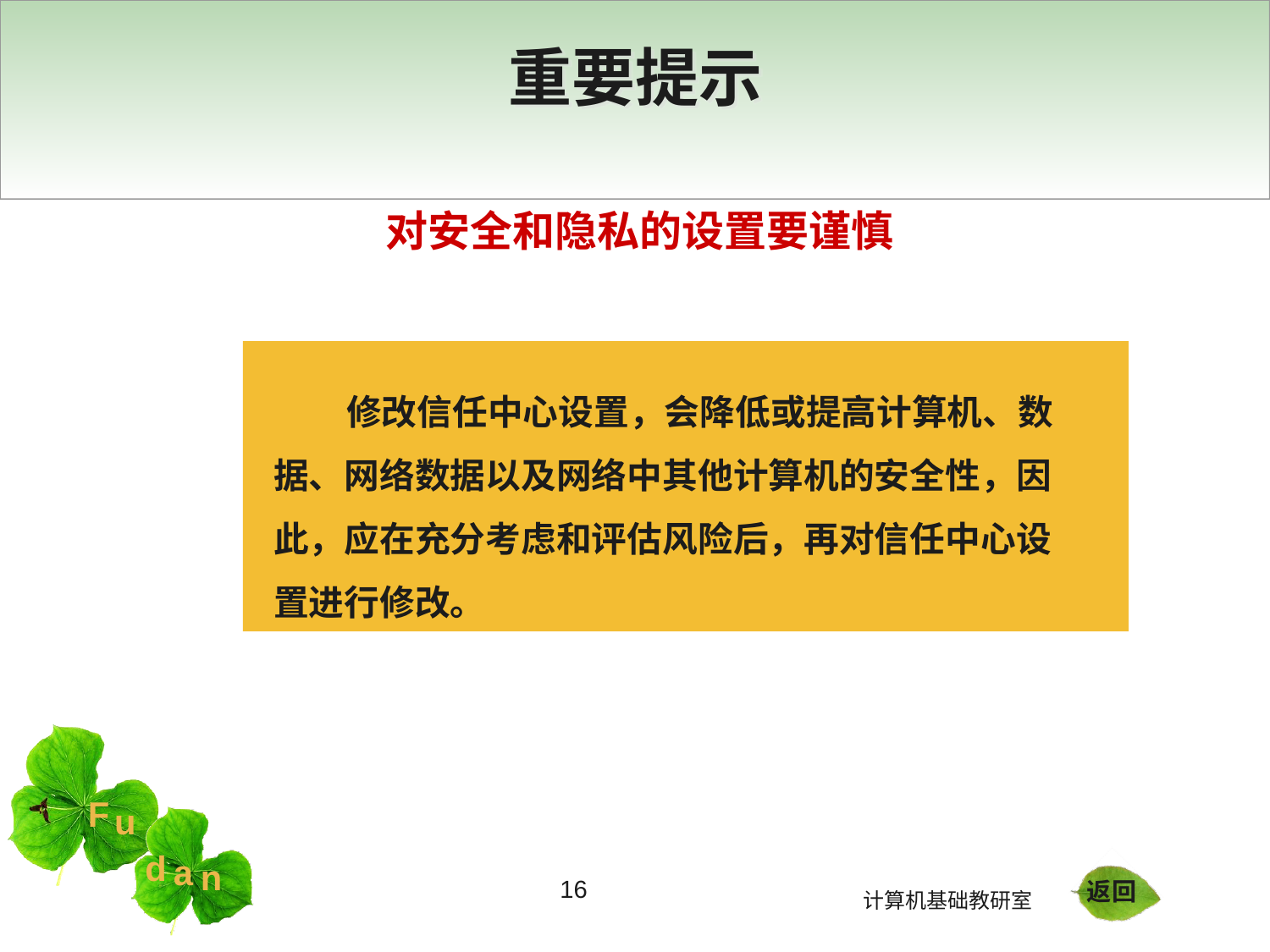

# 重要提示
对安全和隐私的设置要谨慎

        修改信任中心设置，会降低或提高计算机、数据、网络数据以及网络中其他计算机的安全性，因此，应在充分考虑和评估风险后，再对信任中心设置进行修改。
16
返回